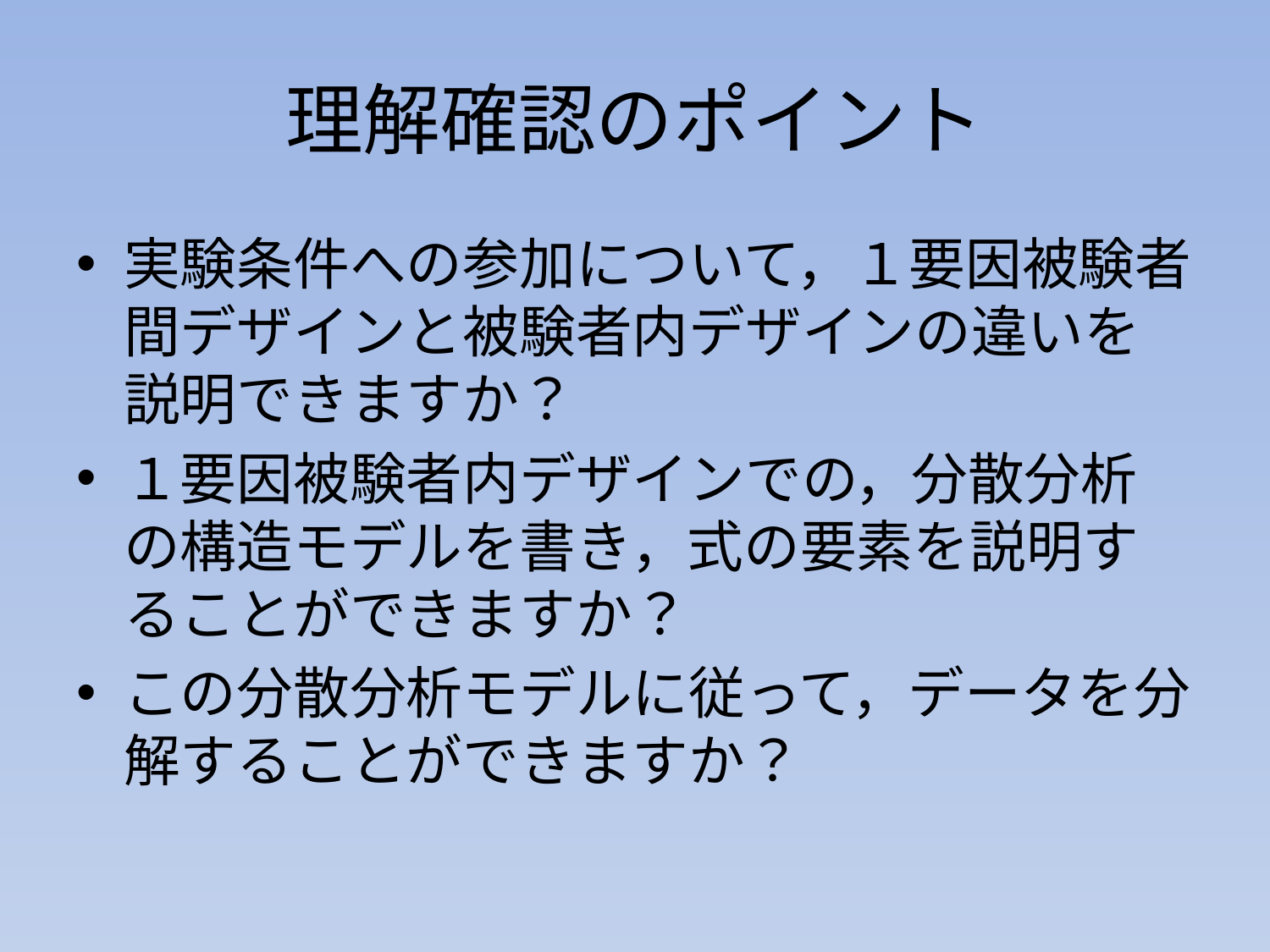

# 理解確認のポイント
実験条件への参加について，１要因被験者間デザインと被験者内デザインの違いを説明できますか？
１要因被験者内デザインでの，分散分析の構造モデルを書き，式の要素を説明することができますか？
この分散分析モデルに従って，データを分解することができますか？